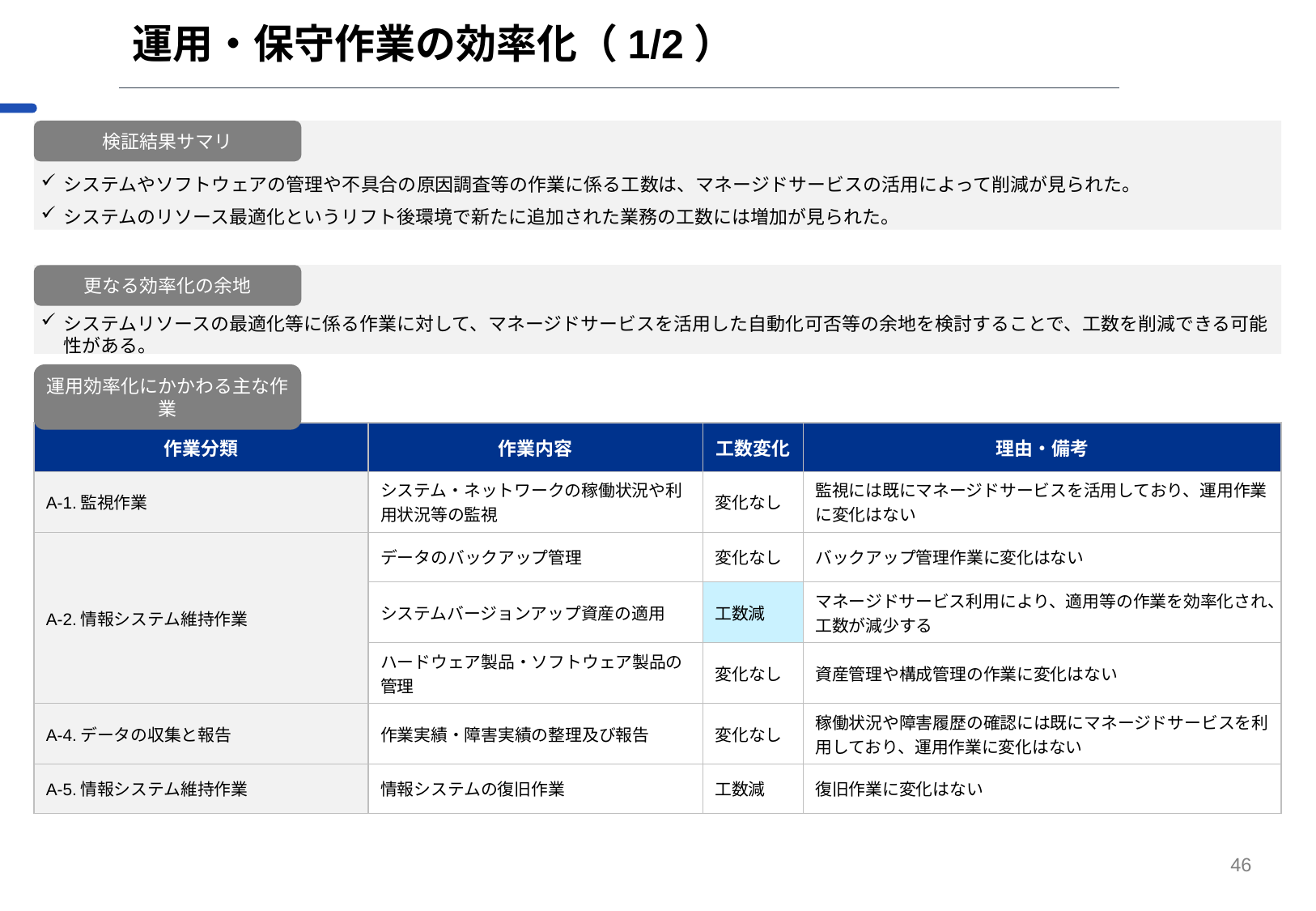

# 運用・保守作業の効率化（1/2）
システムやソフトウェアの管理や不具合の原因調査等の作業に係る工数は、マネージドサービスの活用によって削減が見られた。
システムのリソース最適化というリフト後環境で新たに追加された業務の工数には増加が見られた。
検証結果サマリ
システムリソースの最適化等に係る作業に対して、マネージドサービスを活用した自動化可否等の余地を検討することで、工数を削減できる可能性がある。
更なる効率化の余地
運用効率化にかかわる主な作業
| 作業分類 | 作業内容 | 工数変化 | 理由・備考 |
| --- | --- | --- | --- |
| A-1.監視作業 | システム・ネットワークの稼働状況や利用状況等の監視 | 変化なし | 監視には既にマネージドサービスを活用しており、運用作業に変化はない |
| A-2.情報システム維持作業 | データのバックアップ管理 | 変化なし | バックアップ管理作業に変化はない |
|  | システムバージョンアップ資産の適用 | 工数減 | マネージドサービス利用により、適用等の作業を効率化され、工数が減少する |
|  | ハードウェア製品・ソフトウェア製品の管理 | 変化なし | 資産管理や構成管理の作業に変化はない |
| A-4.データの収集と報告 | 作業実績・障害実績の整理及び報告 | 変化なし | 稼働状況や障害履歴の確認には既にマネージドサービスを利用しており、運用作業に変化はない |
| A-5.情報システム維持作業 | 情報システムの復旧作業 | 工数減 | 復旧作業に変化はない |
46